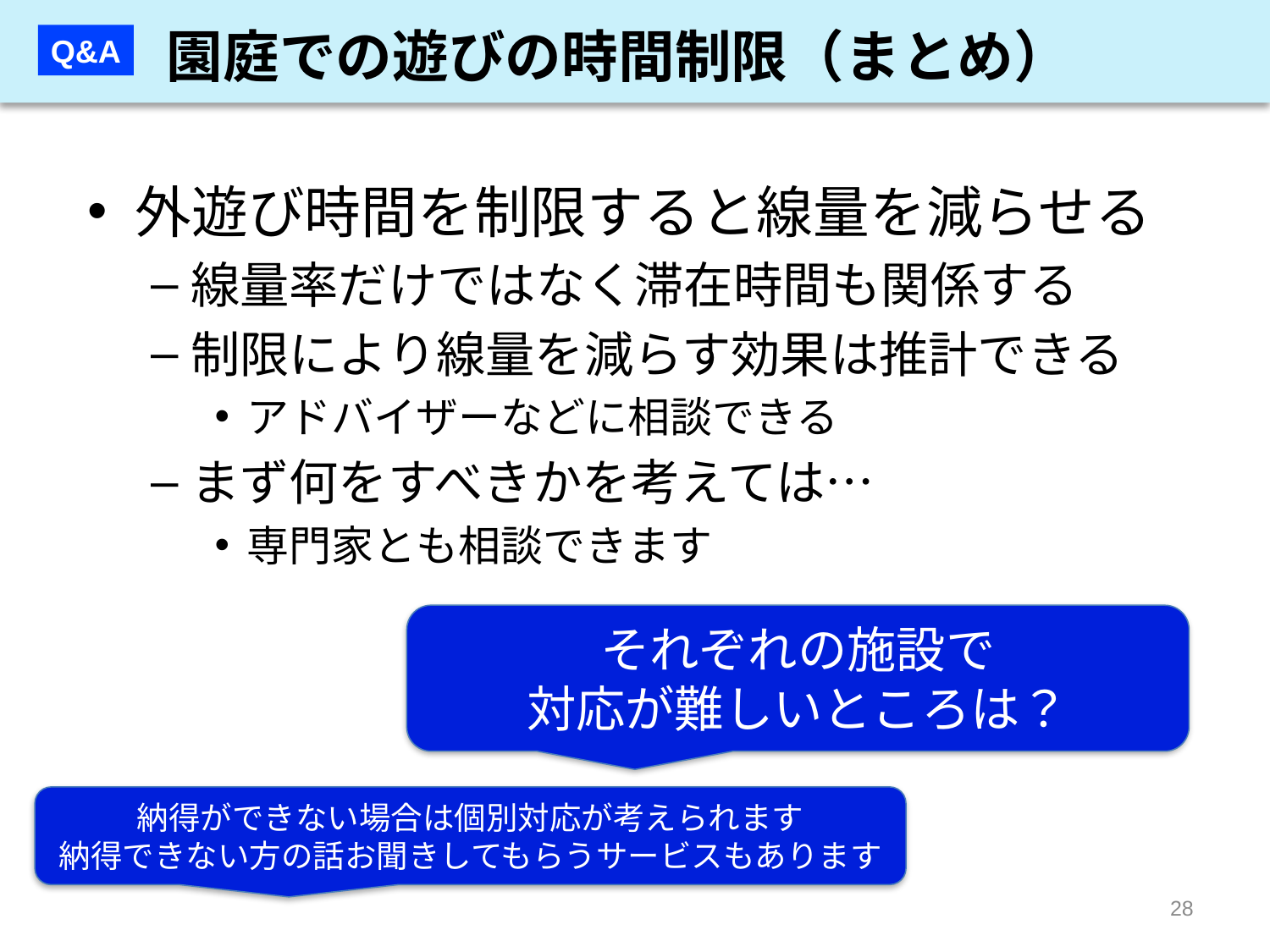

園庭での遊びの時間制限（まとめ）
Q&A
外遊び時間を制限すると線量を減らせる
線量率だけではなく滞在時間も関係する
制限により線量を減らす効果は推計できる
アドバイザーなどに相談できる
まず何をすべきかを考えては…
専門家とも相談できます

それぞれの施設で
対応が難しいところは？
納得ができない場合は個別対応が考えられます
納得できない方の話お聞きしてもらうサービスもあります
28